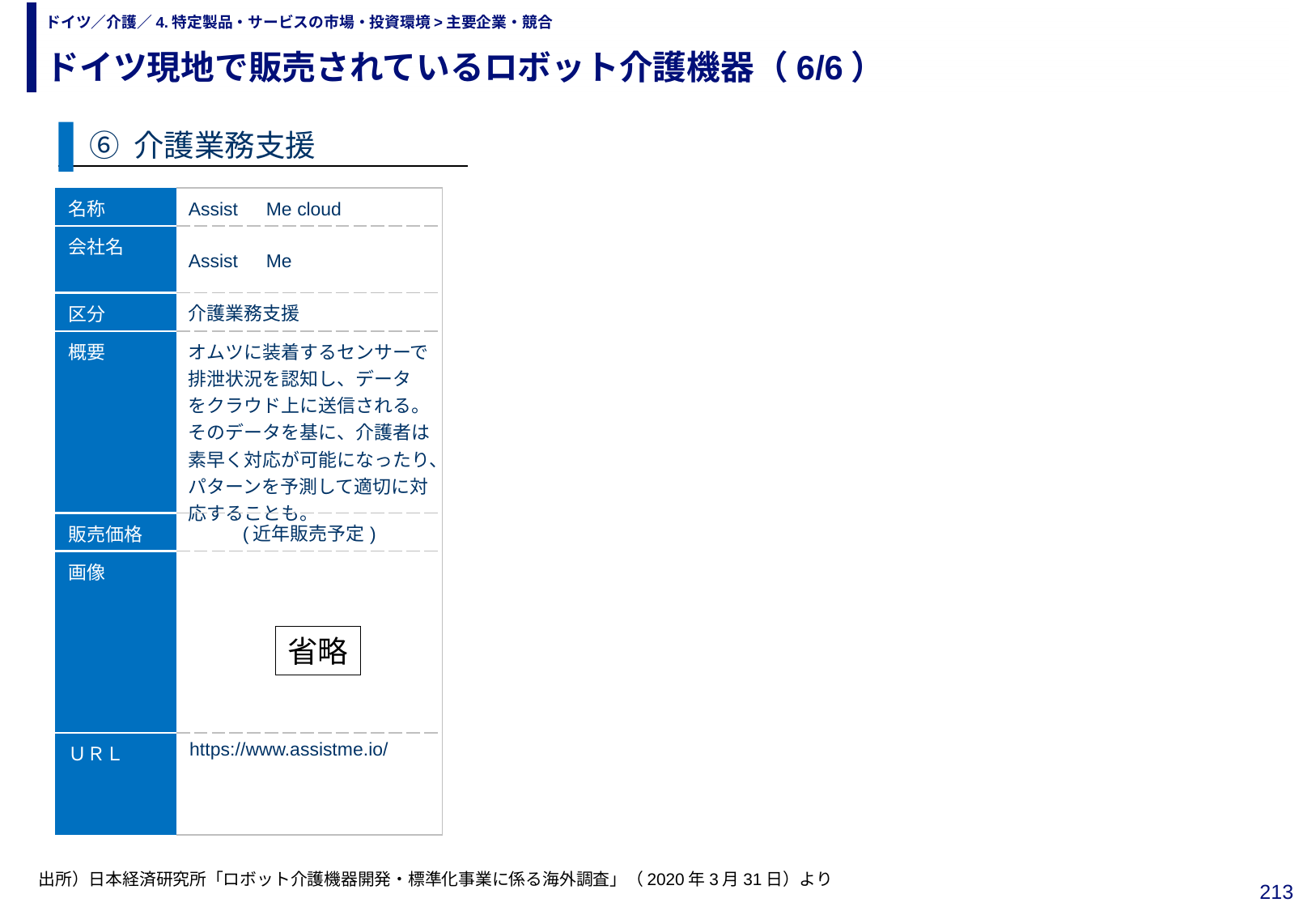

ドイツ現地で販売されているロボット介護機器（6/6）
# ドイツ／介護／4.特定製品・サービスの市場・投資環境>主要企業・競合
⑥ 介護業務支援

| 名称 | Assist　Me cloud |
| --- | --- |
| 会社名 | Assist　Me |
| 区分 | 介護業務支援 |
| 概要 | オムツに装着するセンサーで排泄状況を認知し、データをクラウド上に送信される。そのデータを基に、介護者は素早く対応が可能になったり、パターンを予測して適切に対応することも。 |
| 販売価格 | (近年販売予定) |
| 画像 |  |
| ＵＲＬ | https://www.assistme.io/ |
省略
出所）日本経済研究所「ロボット介護機器開発・標準化事業に係る海外調査」（2020年3月31日）より